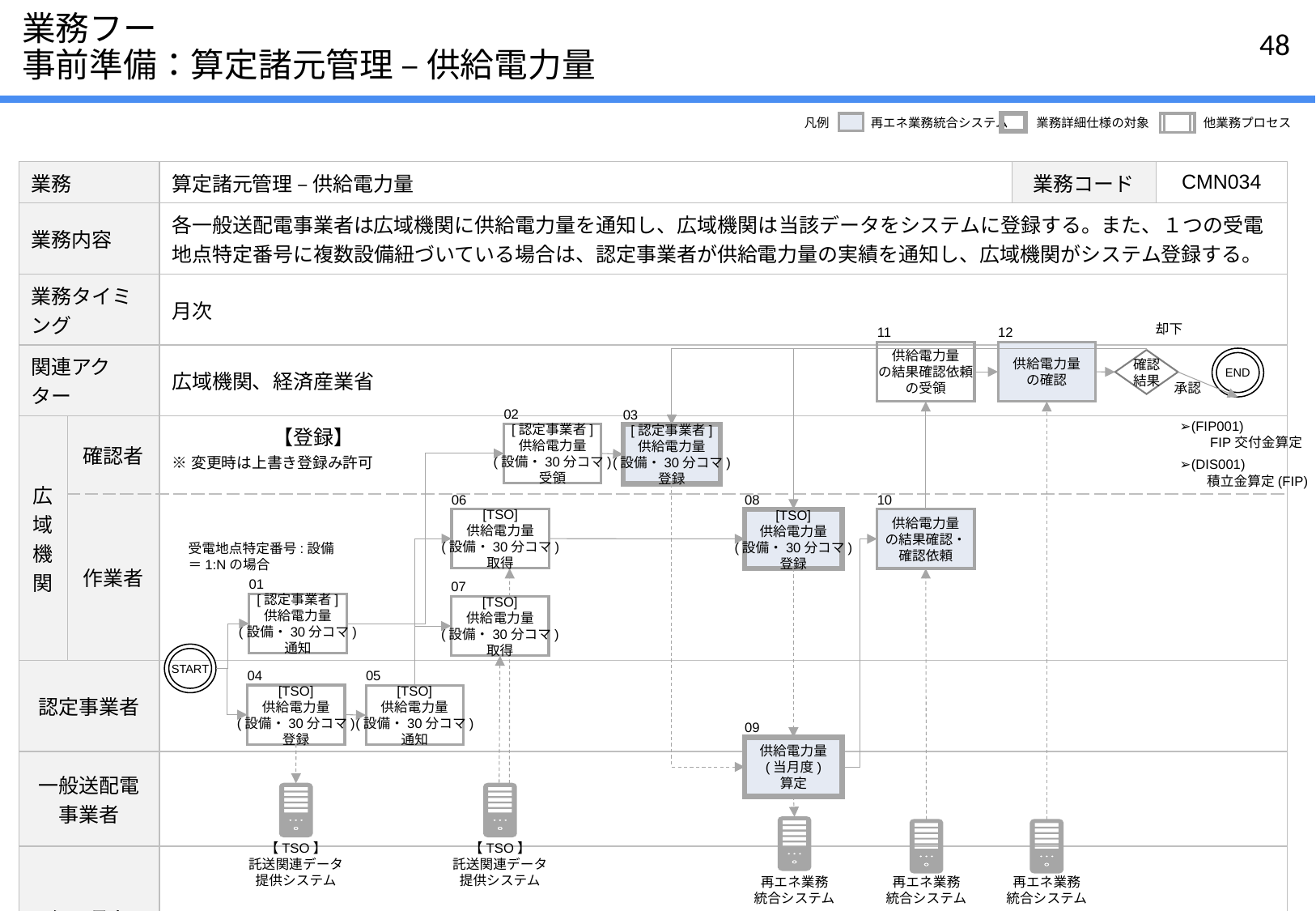

# 業務フー 事前準備：算定諸元管理 – 供給電力量
凡例
再エネ業務統合システム
業務詳細仕様の対象
他業務プロセス

| 業務 |  | 算定諸元管理 – 供給電力量 | 業務コード | CMN034 |
| --- | --- | --- | --- | --- |
| 業務内容 |  | 各一般送配電事業者は広域機関に供給電力量を通知し、広域機関は当該データをシステムに登録する。また、１つの受電地点特定番号に複数設備紐づいている場合は、認定事業者が供給電力量の実績を通知し、広域機関がシステム登録する。 |  |  |
| 業務タイミング |  | 月次 |  |  |
| 関連アクター |  | 広域機関、経済産業省 |  |  |
| 広域機関 | 確認者 | 【登録】 ※変更時は上書き登録み許可 |  |  |
|  | 作業者 |  |  |  |
| 認定事業者 |  |  |  |  |
| 一般送配電事業者 |  |  |  |  |
| システム |  |  |  |  |
却下
11
供給電力量
の結果確認依頼
の受領
12
供給電力量
の確認
END
確認
結果
承認
02
[認定事業者]
供給電力量
(設備・30分コマ)
受領
03
[認定事業者]
供給電力量
(設備・30分コマ)
登録

➢(FIP001)
　　FIP交付金算定

➢(DIS001)
　　積立金算定(FIP)
06
[TSO]
供給電力量
(設備・30分コマ)
取得
10
供給電力量
の結果確認・
確認依頼
08
[TSO]
供給電力量
(設備・30分コマ)
登録
受電地点特定番号:設備
＝1:Nの場合
01
[認定事業者]
供給電力量
(設備・30分コマ)
通知
07
[TSO]
供給電力量
(設備・30分コマ)
取得
START
04
[TSO]
供給電力量
(設備・30分コマ)
登録
05
[TSO]
供給電力量
(設備・30分コマ)
通知
09
供給電力量
(当月度)
算定

【TSO】
託送関連データ
提供システム
【TSO】
託送関連データ
提供システム
再エネ業務
統合システム

再エネ業務
統合システム

再エネ業務
統合システム